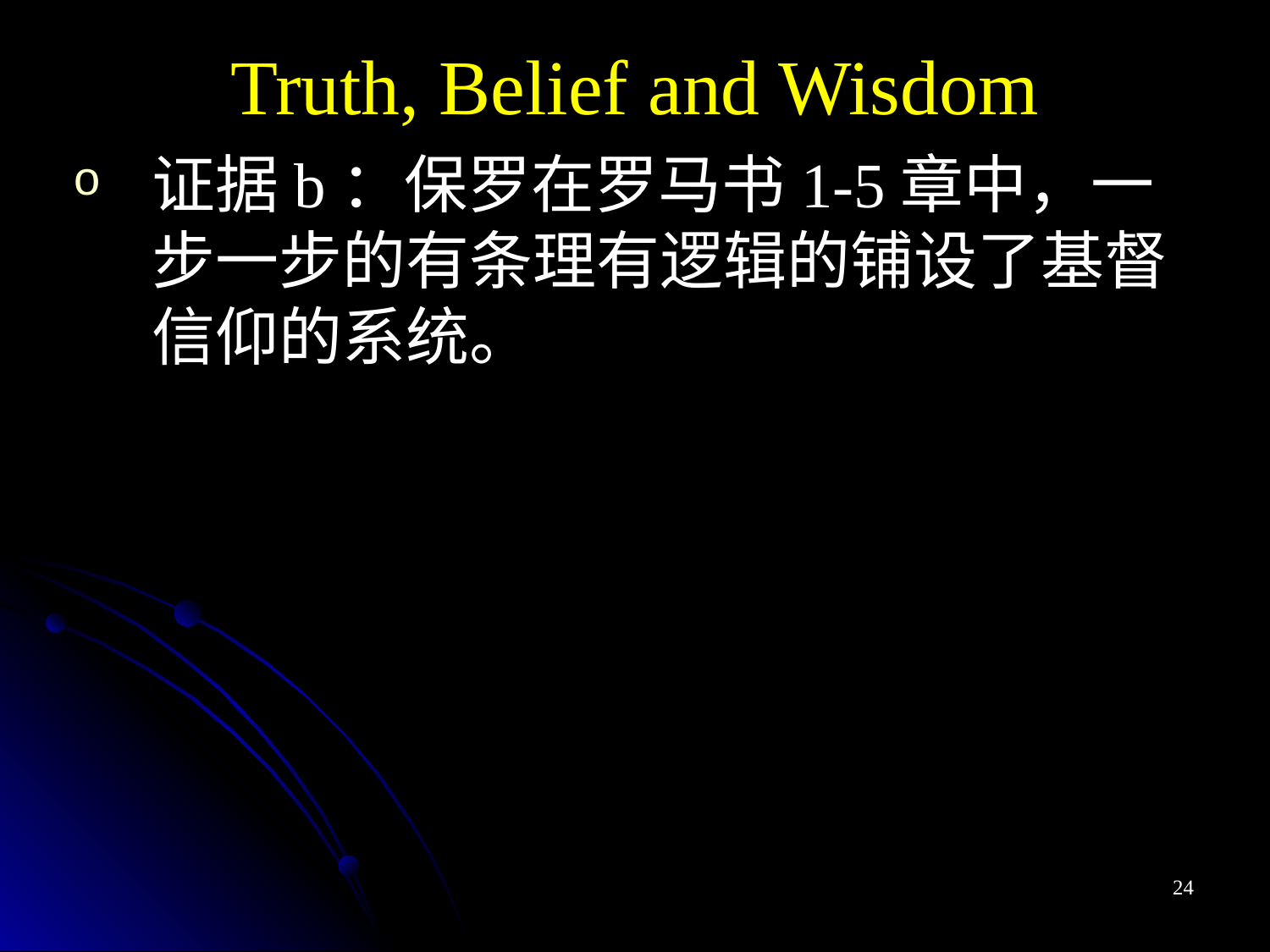

Truth, Belief and Wisdom
证据b：保罗在罗马书1-5章中，一步一步的有条理有逻辑的铺设了基督信仰的系统。
24